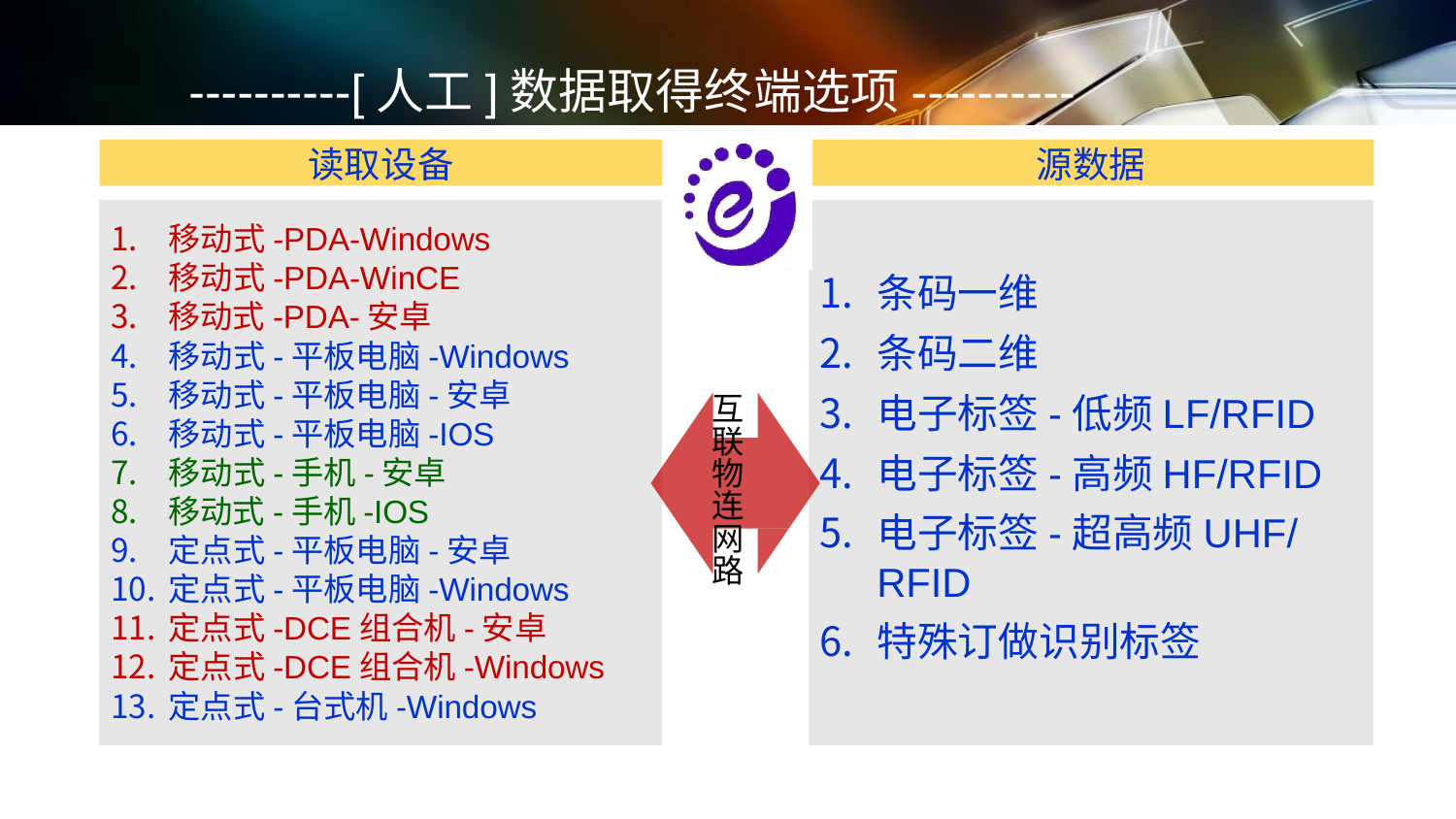

# ----------[人工]数据取得终端选项----------

读取设备
源数据

移动式-PDA-Windows
移动式-PDA-WinCE
移动式-PDA-安卓
移动式-平板电脑-Windows
移动式-平板电脑-安卓
移动式-平板电脑-IOS
移动式-手机-安卓
移动式-手机-IOS
定点式-平板电脑-安卓
定点式-平板电脑-Windows
定点式-DCE组合机-安卓
定点式-DCE组合机-Windows
定点式-台式机-Windows
条码一维
条码二维
电子标签-低频LF/RFID
电子标签-高频HF/RFID
电子标签-超高频UHF/RFID
特殊订做识别标签
互 联 物 连 网 路